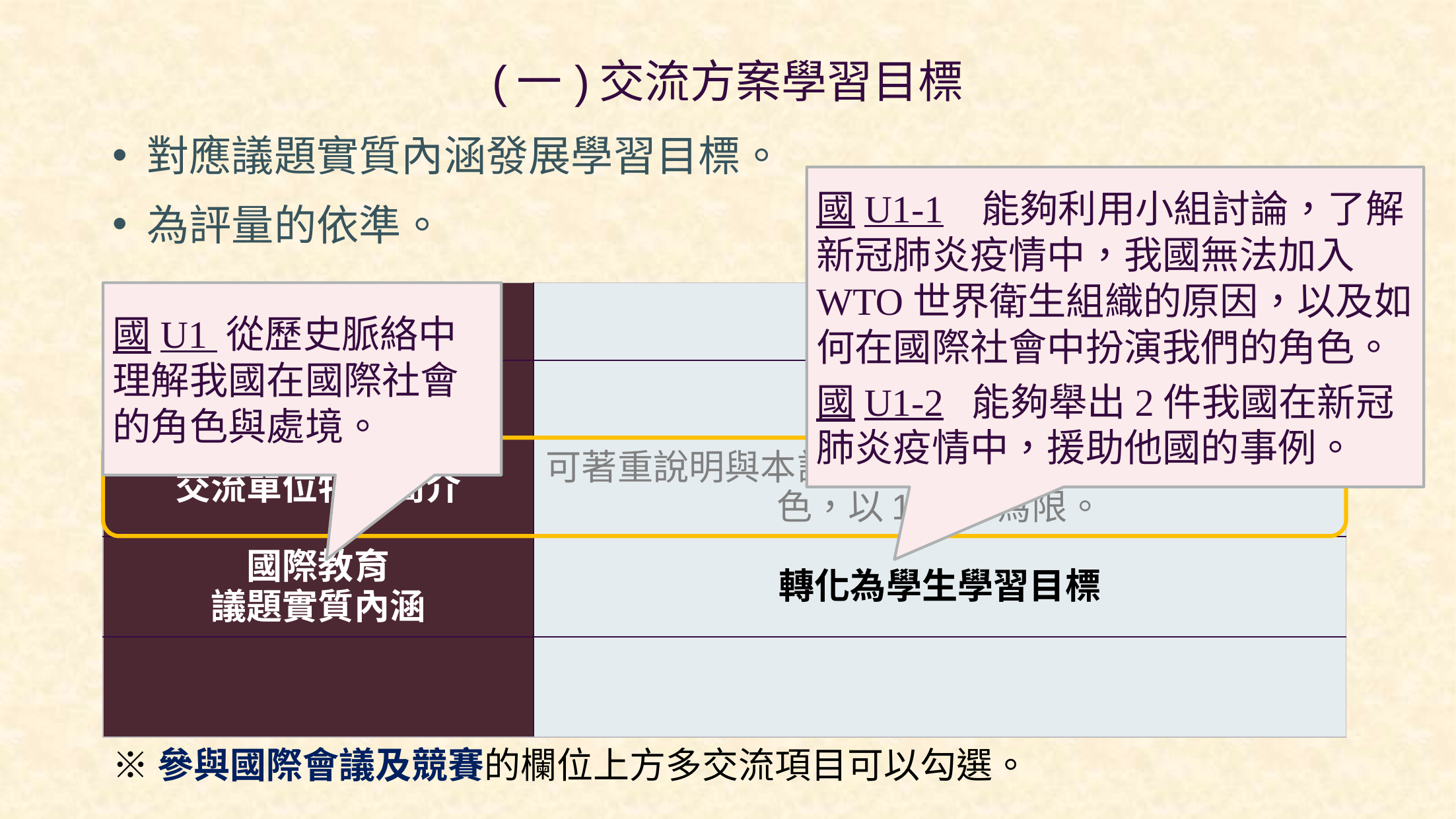

# (一)交流方案學習目標
對應議題實質內涵發展學習目標。
為評量的依準。
國U1-1   能夠利用小組討論，了解新冠肺炎疫情中，我國無法加入WTO世界衛生組織的原因，以及如何在國際社會中扮演我們的角色。
國U1-2  能夠舉出2件我國在新冠肺炎疫情中，援助他國的事例。
| 相關領域/科目 |  |
| --- | --- |
| 參加對象 |  |
| 交流單位特色簡介 | 可著重說明與本計畫目標、學生學習目標相關之特色，以100字為限。 |
| 國際教育 議題實質內涵 | 轉化為學生學習目標 |
|  |  |
國U1 從歷史脈絡中理解我國在國際社會的角色與處境。

※參與國際會議及競賽的欄位上方多交流項目可以勾選。